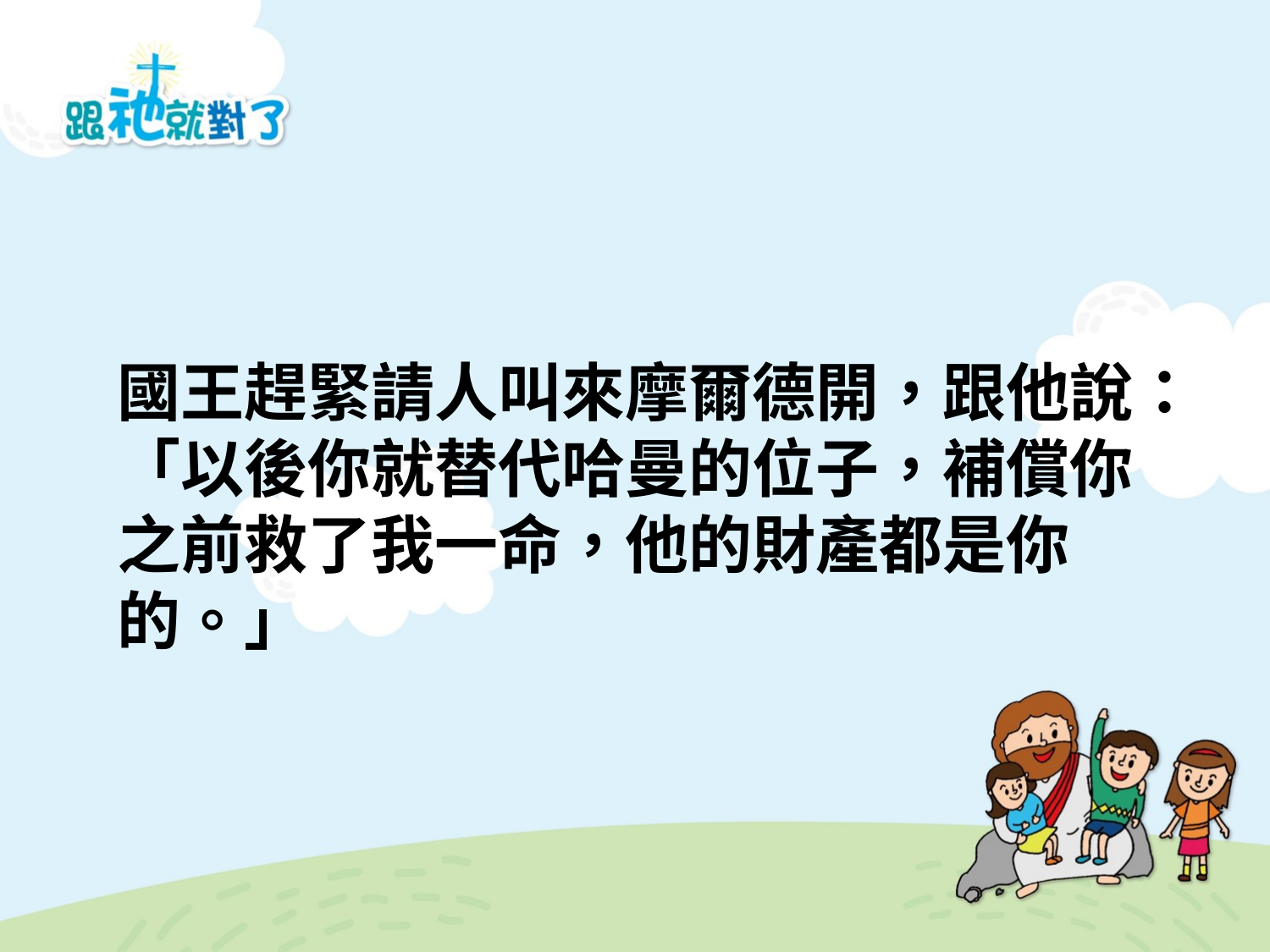

國王趕緊請人叫來摩爾德開，跟他說：「以後你就替代哈曼的位子，補償你之前救了我一命，他的財產都是你的。」